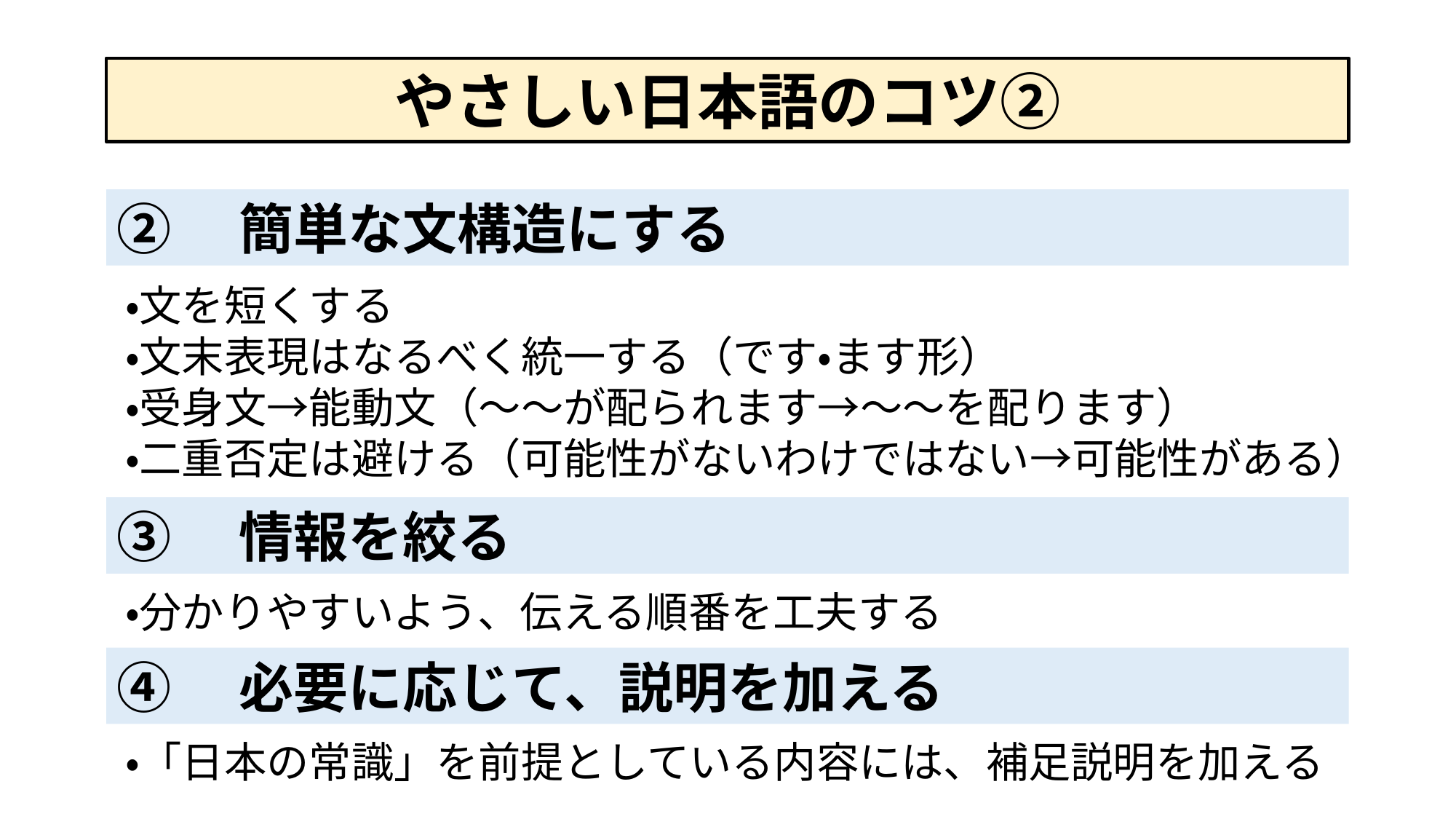

やさしい日本語のコツ②
②　簡単な文構造にする
・文を短くする
・文末表現はなるべく統一する（です・ます形）
・受身文→能動文（～～が配られます→～～を配ります）
・二重否定は避ける（可能性がないわけではない→可能性がある）
③　情報を絞る
・分かりやすいよう、伝える順番を工夫する
④　必要に応じて、説明を加える
・「日本の常識」を前提としている内容には、補足説明を加える